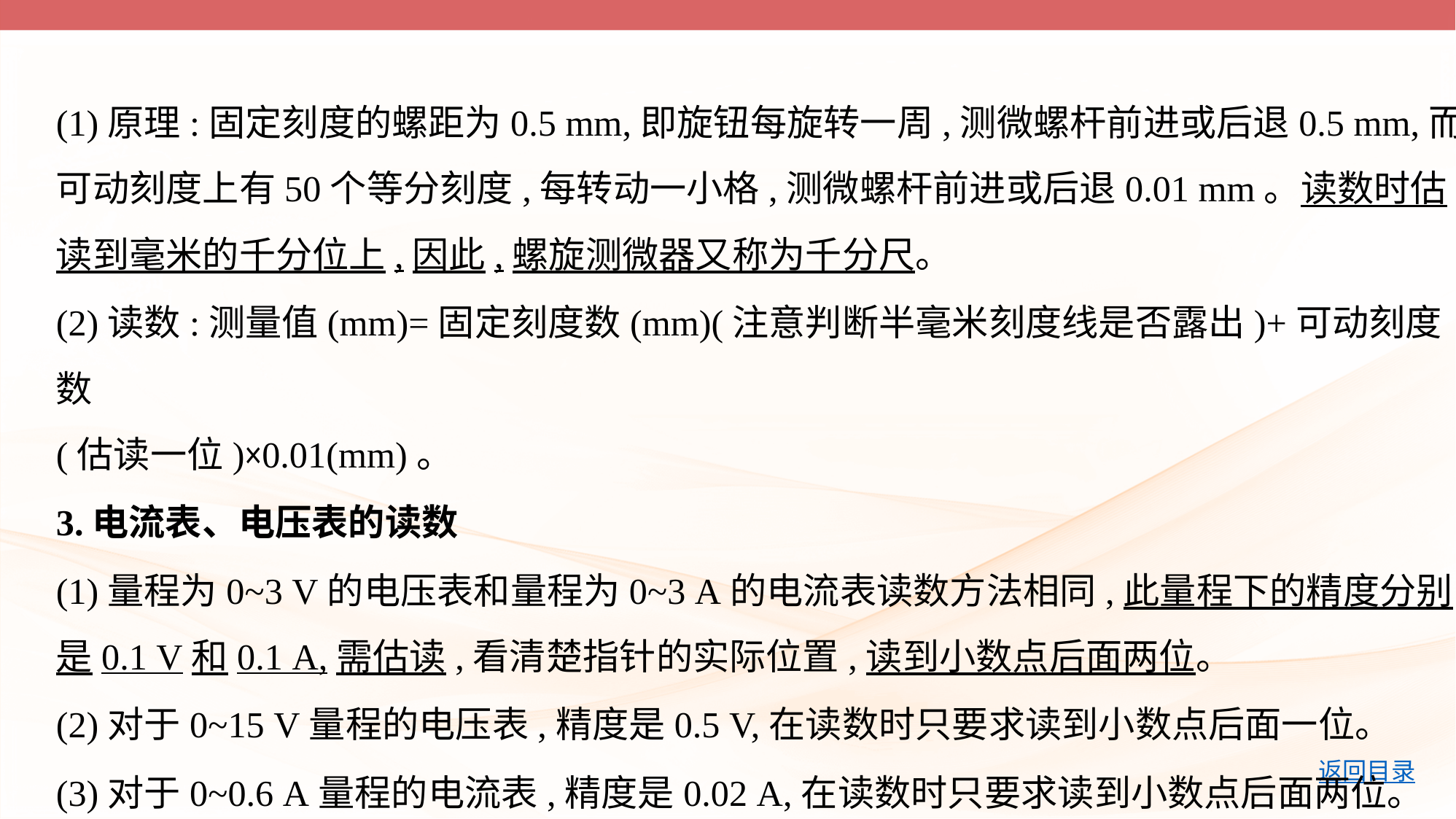

(1)原理:固定刻度的螺距为0.5 mm,即旋钮每旋转一周,测微螺杆前进或后退0.5 mm,而
可动刻度上有50个等分刻度,每转动一小格,测微螺杆前进或后退0.01 mm。读数时估
读到毫米的千分位上,因此,螺旋测微器又称为千分尺。
(2)读数:测量值(mm)=固定刻度数(mm)(注意判断半毫米刻度线是否露出)+可动刻度数
(估读一位)×0.01(mm)。
3.电流表、电压表的读数
(1)量程为0~3 V的电压表和量程为0~3 A的电流表读数方法相同,此量程下的精度分别
是0.1 V和0.1 A,需估读,看清楚指针的实际位置,读到小数点后面两位。
(2)对于0~15 V量程的电压表,精度是0.5 V,在读数时只要求读到小数点后面一位。
(3)对于0~0.6 A量程的电流表,精度是0.02 A,在读数时只要求读到小数点后面两位。